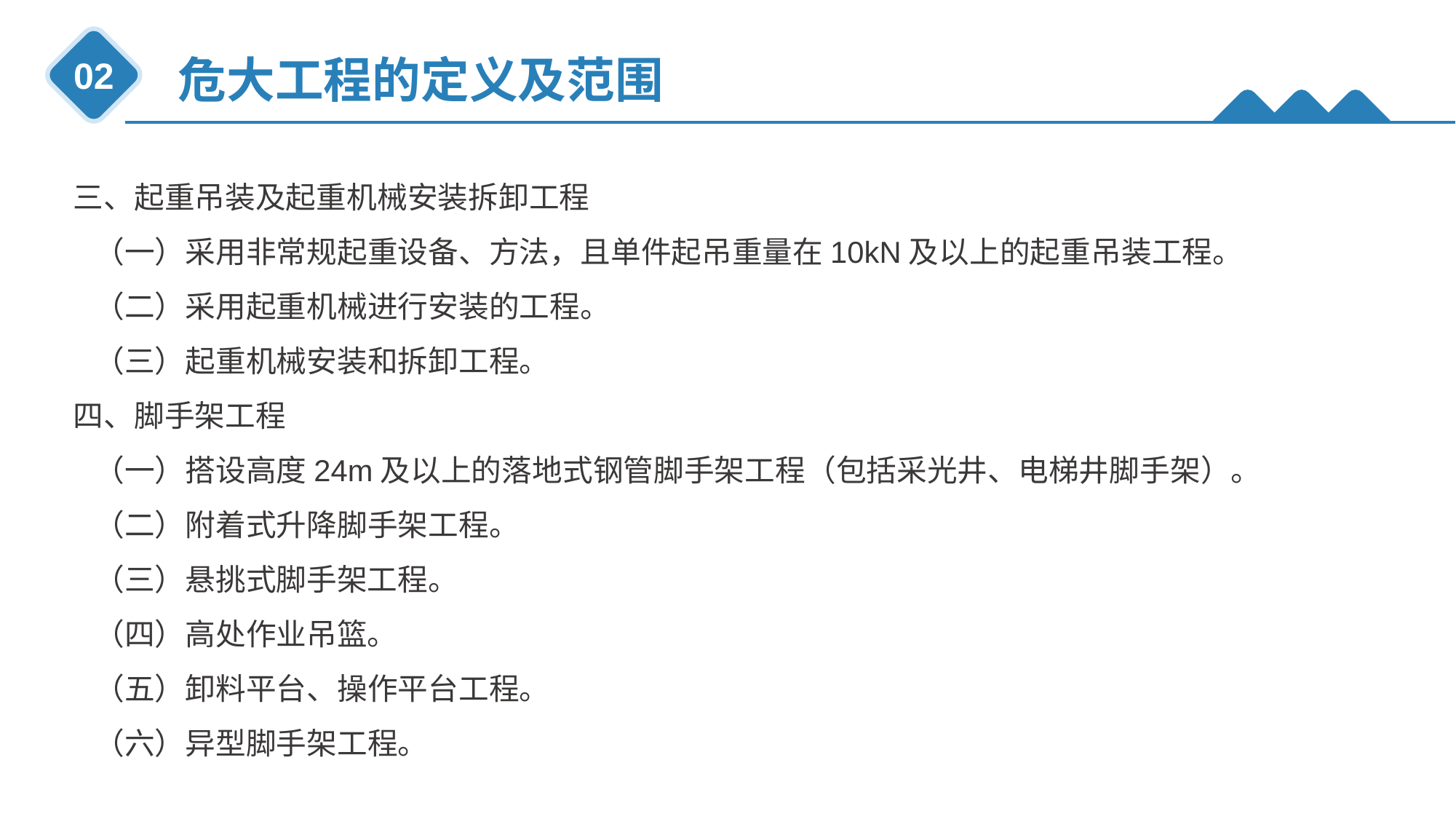

危大工程的定义及范围
02

三、起重吊装及起重机械安装拆卸工程
  （一）采用非常规起重设备、方法，且单件起吊重量在10kN及以上的起重吊装工程。
  （二）采用起重机械进行安装的工程。
  （三）起重机械安装和拆卸工程。
四、脚手架工程
  （一）搭设高度24m及以上的落地式钢管脚手架工程（包括采光井、电梯井脚手架）。
  （二）附着式升降脚手架工程。
  （三）悬挑式脚手架工程。
  （四）高处作业吊篮。
  （五）卸料平台、操作平台工程。
  （六）异型脚手架工程。